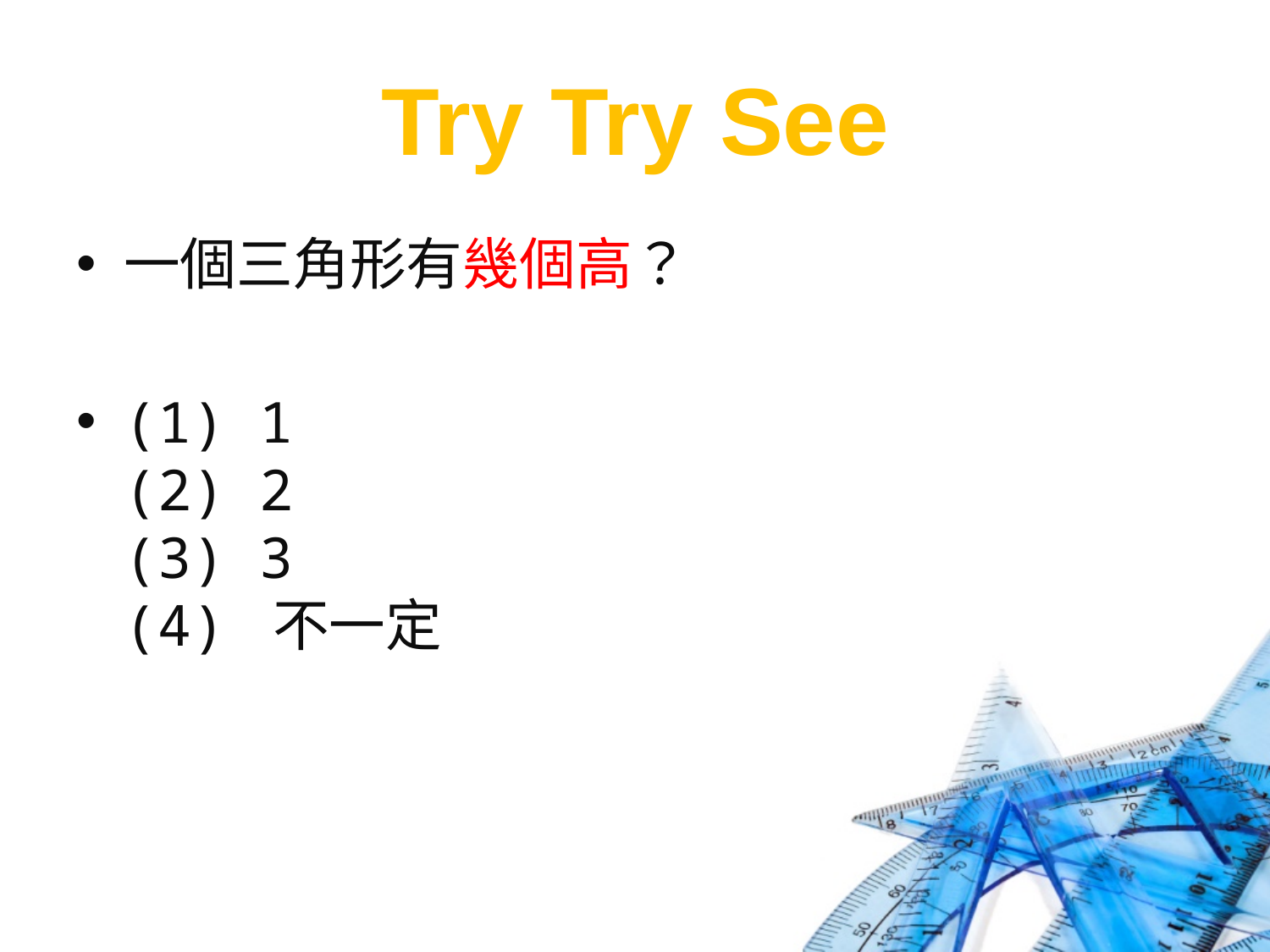

# Try Try See
一個三角形有幾個高？

(1) 1
(2) 2
(3) 3
(4) 不一定